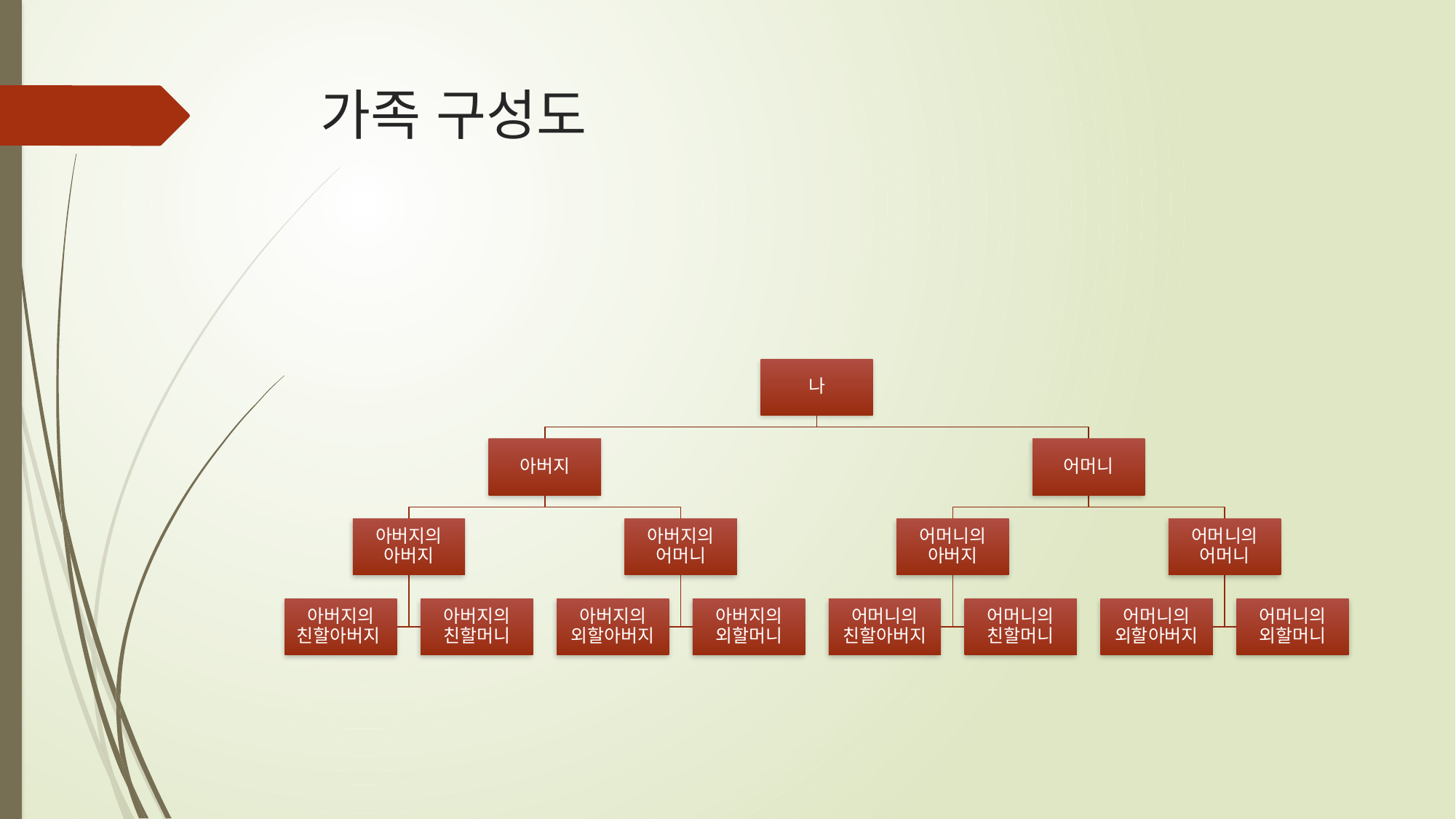

# 가족 구성도
나
아버지
아버지의
아버지
아버지의 친할아버지
아버지의 친할머니
아버지의 어머니
아버지의 외할아버지
아버지의 외할머니
어머니
어머니의 아버지
어머니의 친할아버지
어머니의 친할머니
어머니의 어머니
어머니의 외할아버지
어머니의 외할머니